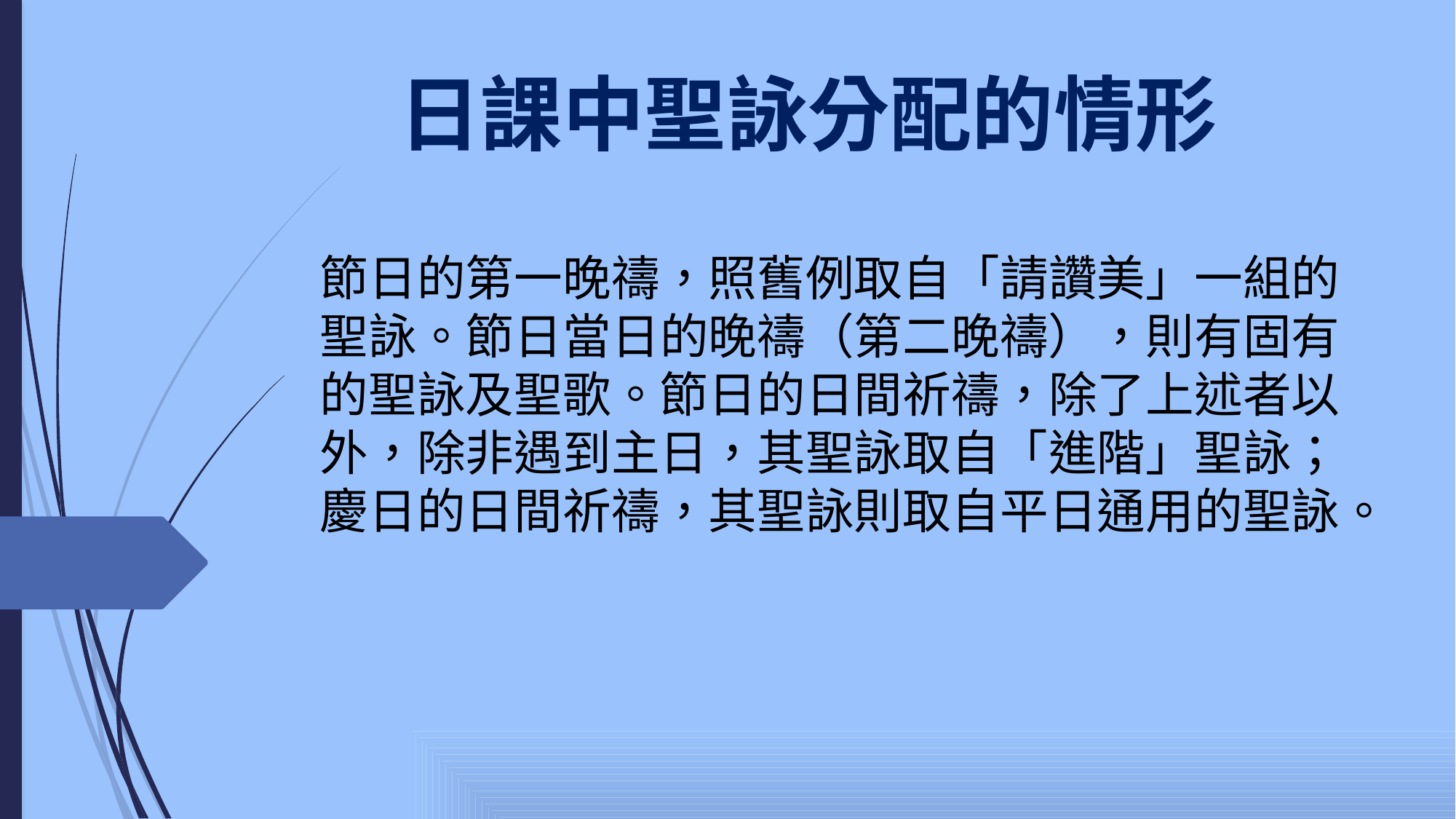

# 日課中聖詠分配的情形
節日的第一晚禱，照舊例取自「請讚美」一組的聖詠。節日當日的晚禱（第二晚禱），則有固有的聖詠及聖歌。節日的日間祈禱，除了上述者以外，除非遇到主日，其聖詠取自「進階」聖詠；慶日的日間祈禱，其聖詠則取自平日通用的聖詠。